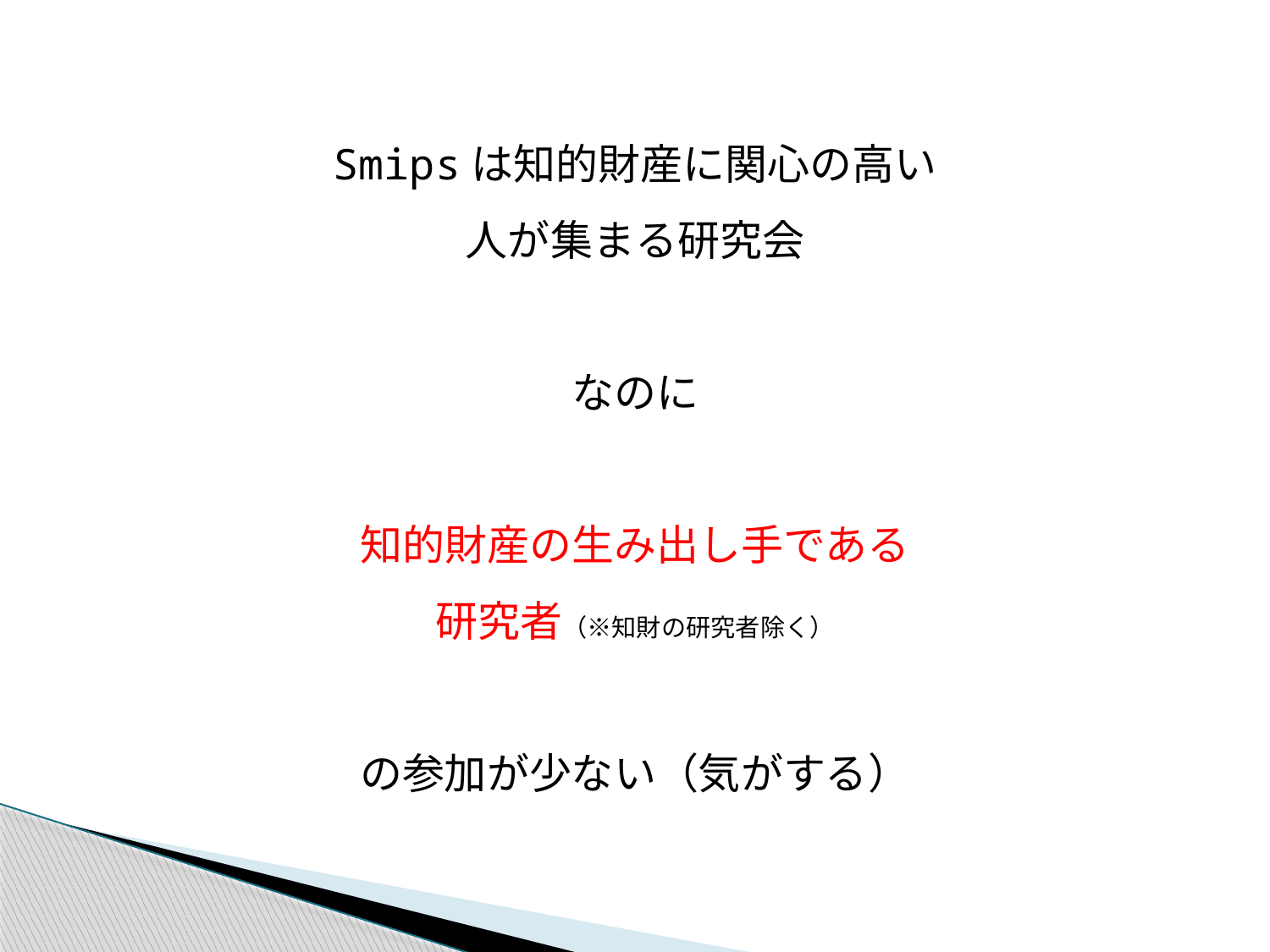

Smipsは知的財産に関心の高い
人が集まる研究会

なのに

知的財産の生み出し手である
研究者（※知財の研究者除く）

の参加が少ない（気がする）